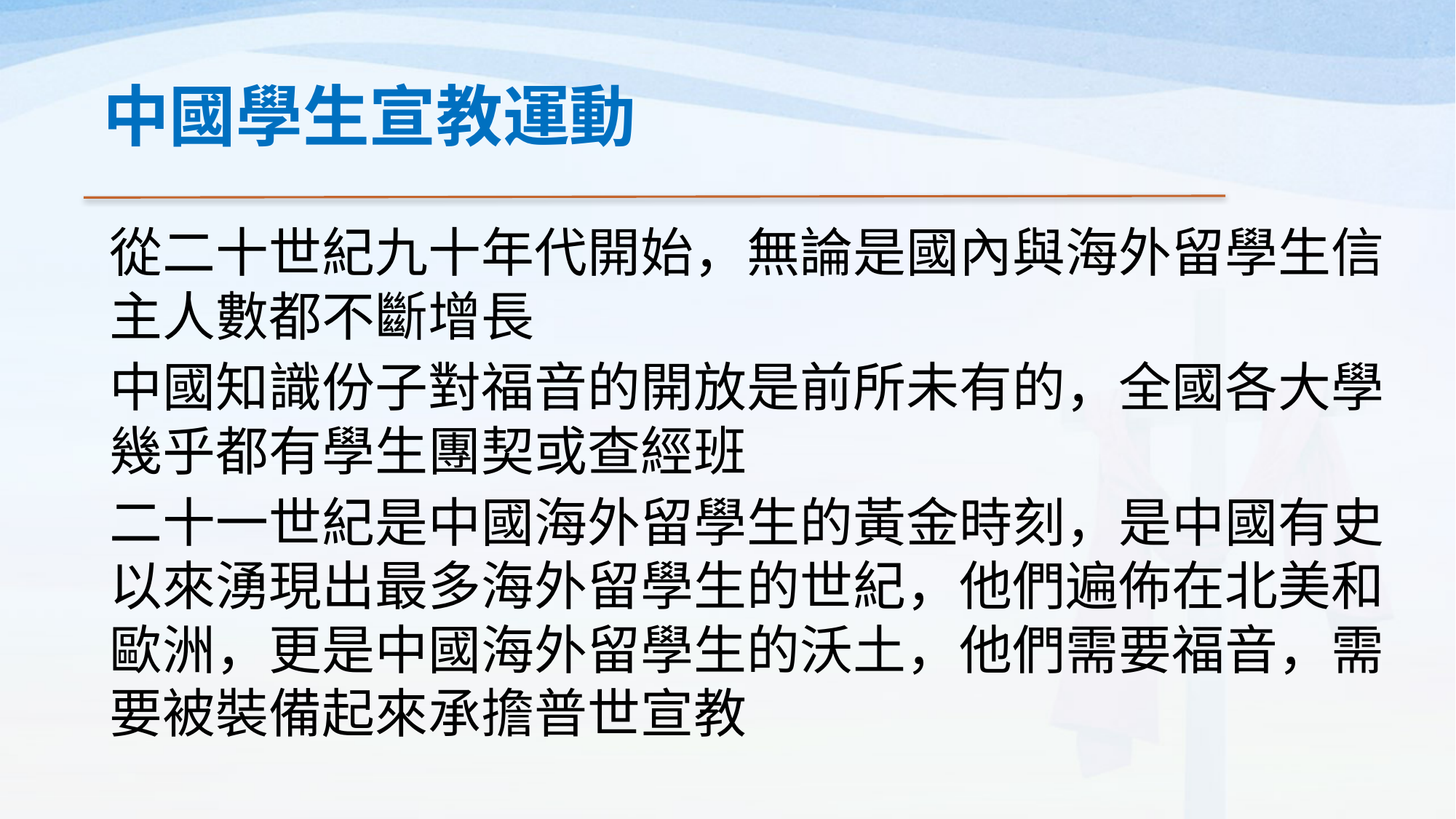

中國學生宣教運動

從二十世紀九十年代開始，無論是國內與海外留學生信主人數都不斷增長
中國知識份子對福音的開放是前所未有的，全國各大學幾乎都有學生團契或查經班
二十一世紀是中國海外留學生的黃金時刻，是中國有史以來湧現出最多海外留學生的世紀，他們遍佈在北美和歐洲，更是中國海外留學生的沃土，他們需要福音，需要被裝備起來承擔普世宣教